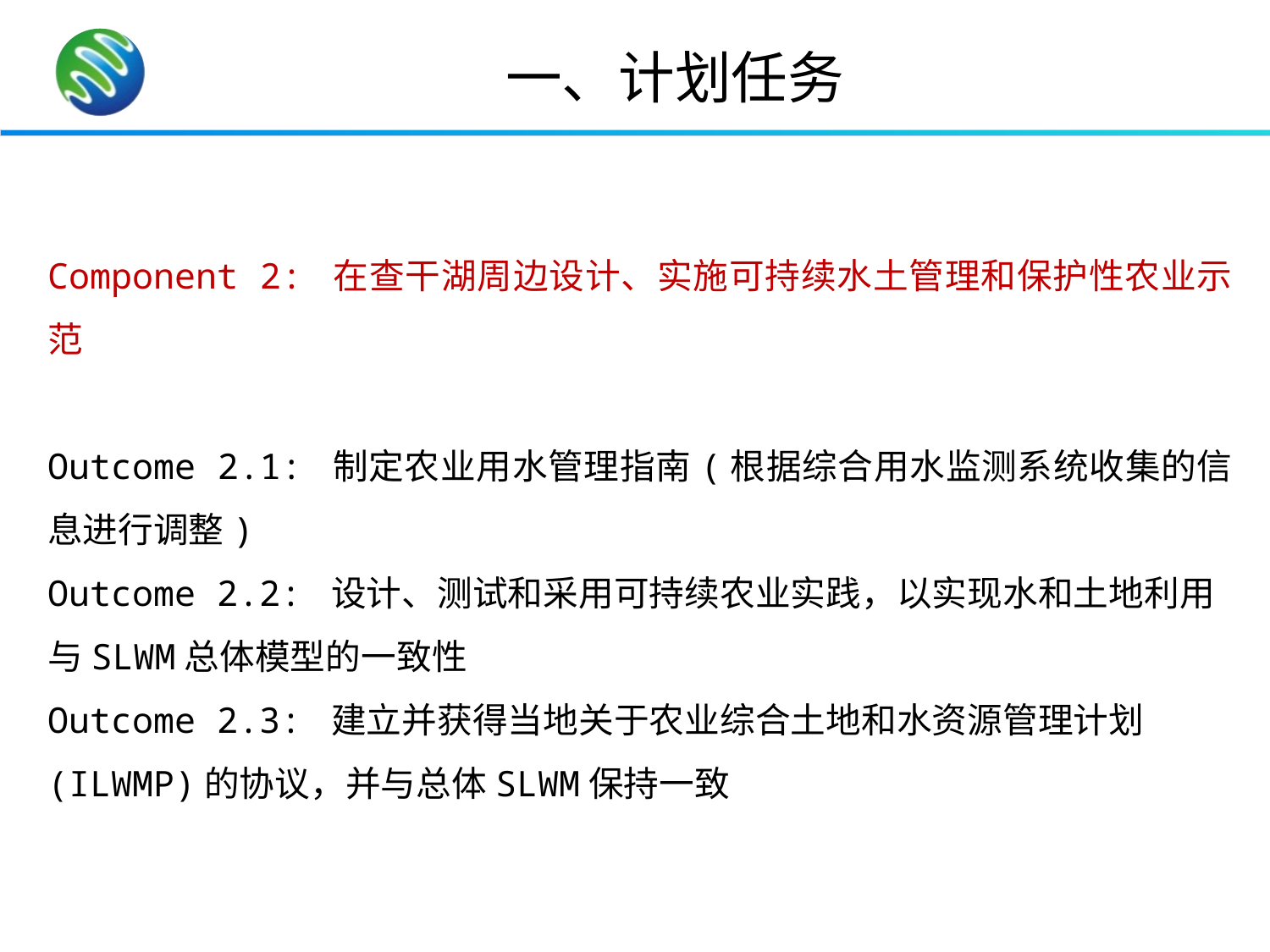

一、计划任务
Component 2: 在查干湖周边设计、实施可持续水土管理和保护性农业示范

Outcome 2.1: 制定农业用水管理指南(根据综合用水监测系统收集的信息进行调整)
Outcome 2.2: 设计、测试和采用可持续农业实践，以实现水和土地利用与SLWM总体模型的一致性
Outcome 2.3: 建立并获得当地关于农业综合土地和水资源管理计划(ILWMP)的协议，并与总体SLWM保持一致